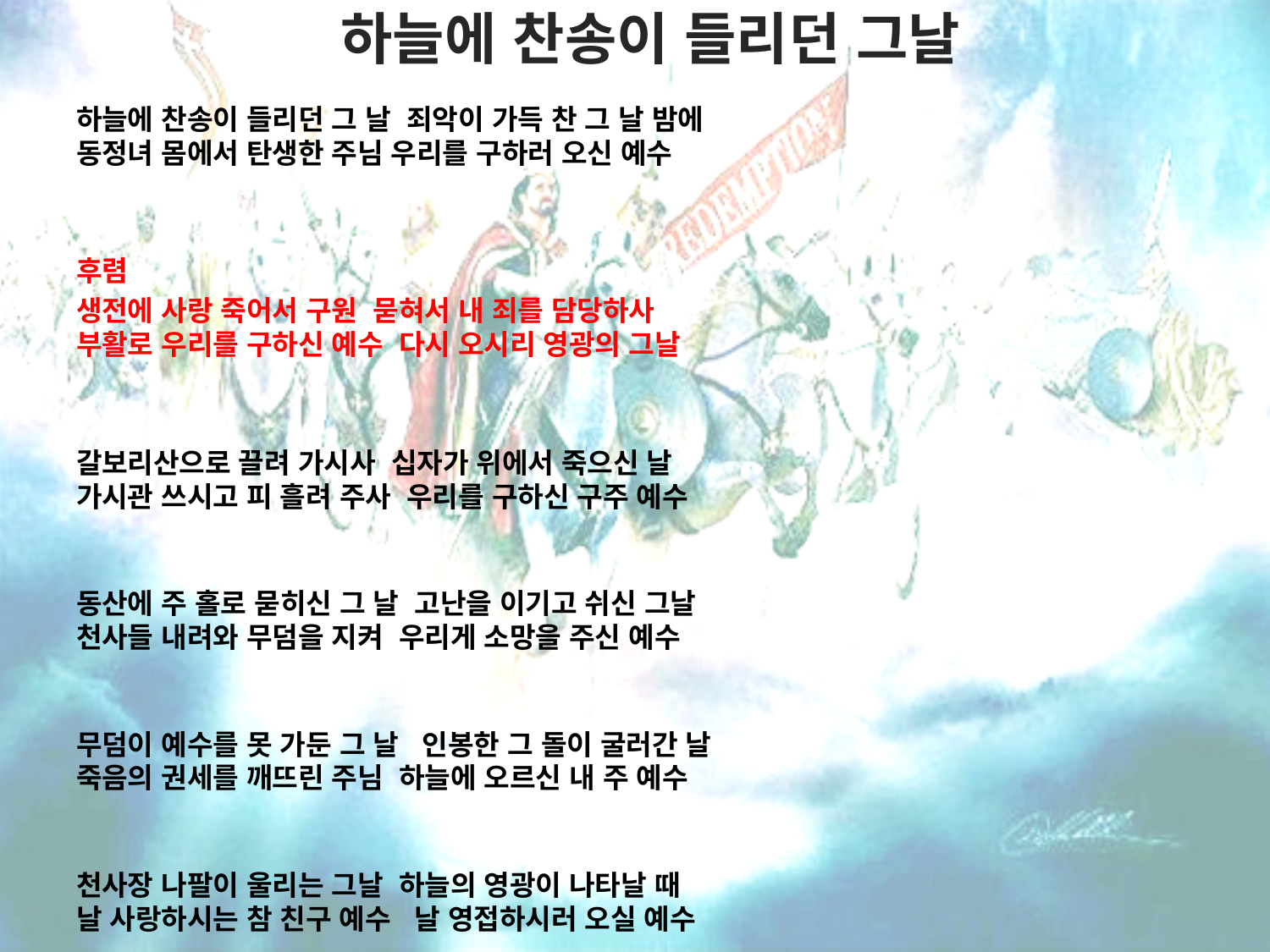

# 하늘에 찬송이 들리던 그날
하늘에 찬송이 들리던 그 날  죄악이 가득 찬 그 날 밤에
동정녀 몸에서 탄생한 주님 우리를 구하러 오신 예수

후렴
생전에 사랑 죽어서 구원  묻혀서 내 죄를 담당하사
부활로 우리를 구하신 예수  다시 오시리 영광의 그날

갈보리산으로 끌려 가시사  십자가 위에서 죽으신 날
가시관 쓰시고 피 흘려 주사  우리를 구하신 구주 예수
동산에 주 홀로 묻히신 그 날  고난을 이기고 쉬신 그날
천사들 내려와 무덤을 지켜  우리게 소망을 주신 예수
무덤이 예수를 못 가둔 그 날   인봉한 그 돌이 굴러간 날
죽음의 권세를 깨뜨린 주님  하늘에 오르신 내 주 예수
천사장 나팔이 울리는 그날  하늘의 영광이 나타날 때
날 사랑하시는 참 친구 예수   날 영접하시러 오실 예수